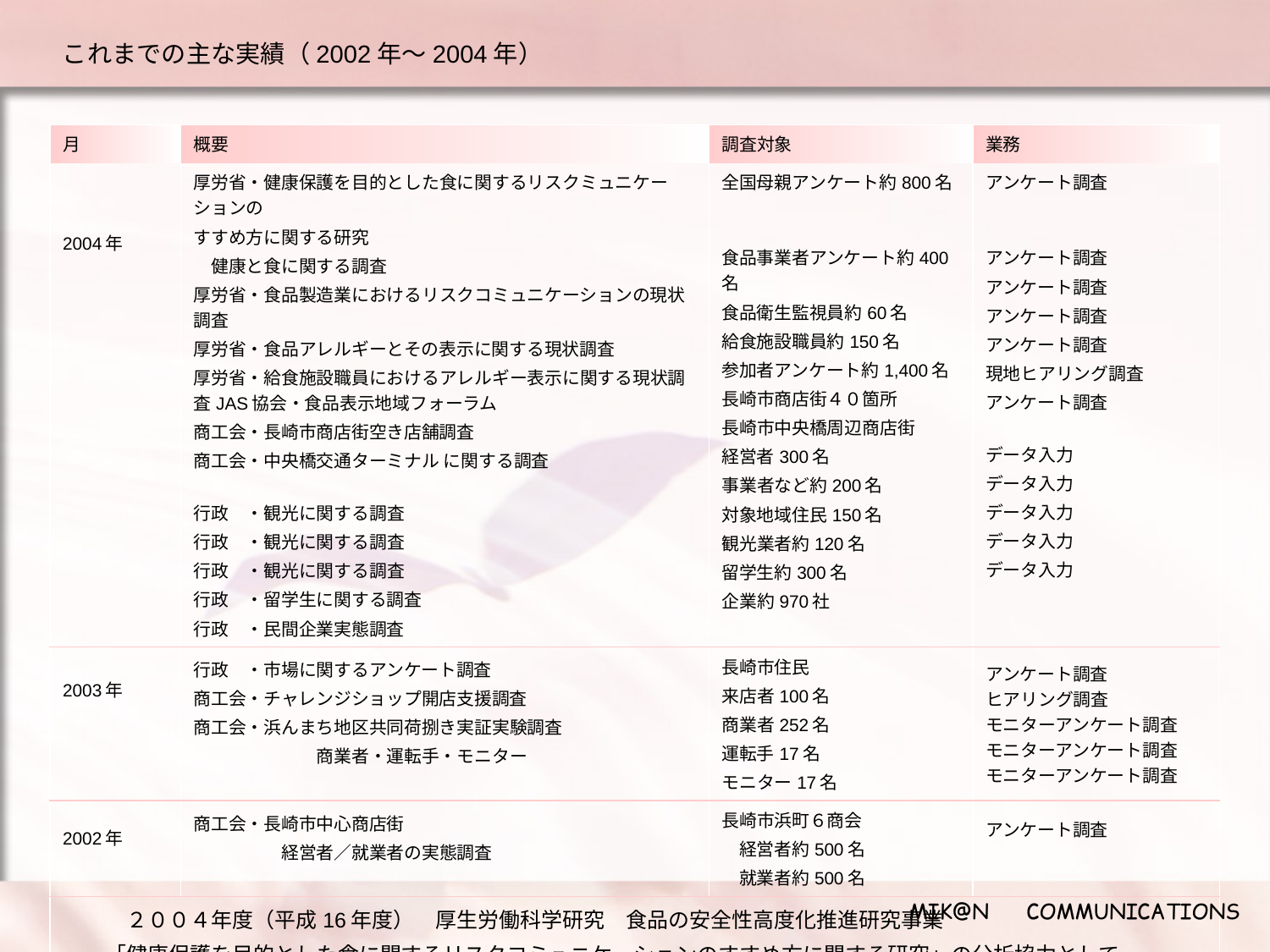

# これまでの主な実績（2002年～2004年）
| 月 | 概要 | 調査対象 | 業務 |
| --- | --- | --- | --- |
| 2004年 | 厚労省・健康保護を目的とした食に関するリスクミュニケーションの すすめ方に関する研究 　健康と食に関する調査 厚労省・食品製造業におけるリスクコミュニケーションの現状調査 厚労省・食品アレルギーとその表示に関する現状調査 厚労省・給食施設職員におけるアレルギー表示に関する現状調査JAS協会・食品表示地域フォーラム 商工会・長崎市商店街空き店舗調査 商工会・中央橋交通ターミナル に関する調査 行政　・観光に関する調査 行政　・観光に関する調査 行政　・観光に関する調査 行政　・留学生に関する調査 行政　・民間企業実態調査 | 全国母親アンケート約800名 食品事業者アンケート約400名 食品衛生監視員約60名 給食施設職員約150名 参加者アンケート約1,400名 長崎市商店街４０箇所 長崎市中央橋周辺商店街 経営者300名 事業者など約200名 対象地域住民150名 観光業者約120名 留学生約300名 企業約970社 | アンケート調査 アンケート調査 アンケート調査 アンケート調査 アンケート調査 現地ヒアリング調査 アンケート調査 データ入力 データ入力 データ入力 データ入力 データ入力 |
| 2003年 | 行政　・市場に関するアンケート調査 商工会・チャレンジショップ開店支援調査 商工会・浜んまち地区共同荷捌き実証実験調査 　　　　　　　商業者・運転手・モニター | 長崎市住民 来店者100名 商業者252名 運転手17名 モニター17名 | アンケート調査 ヒアリング調査 モニターアンケート調査 モニターアンケート調査 モニターアンケート調査 |
| 2002年 | 商工会・長崎市中心商店街 　　　　　経営者／就業者の実態調査 | 長崎市浜町６商会 　経営者約500名 　就業者約500名 | アンケート調査 |
| ２００４年度（平成16年度）　厚生労働科学研究　食品の安全性高度化推進研究事業 　　「健康保護を目的とした食に関するリスクコミュニケーションのすすめ方に関する研究」の分析協力として 　　研究報告書に掲載される。 |  |  |  |
MIK@N 　COMMUNICATIONS